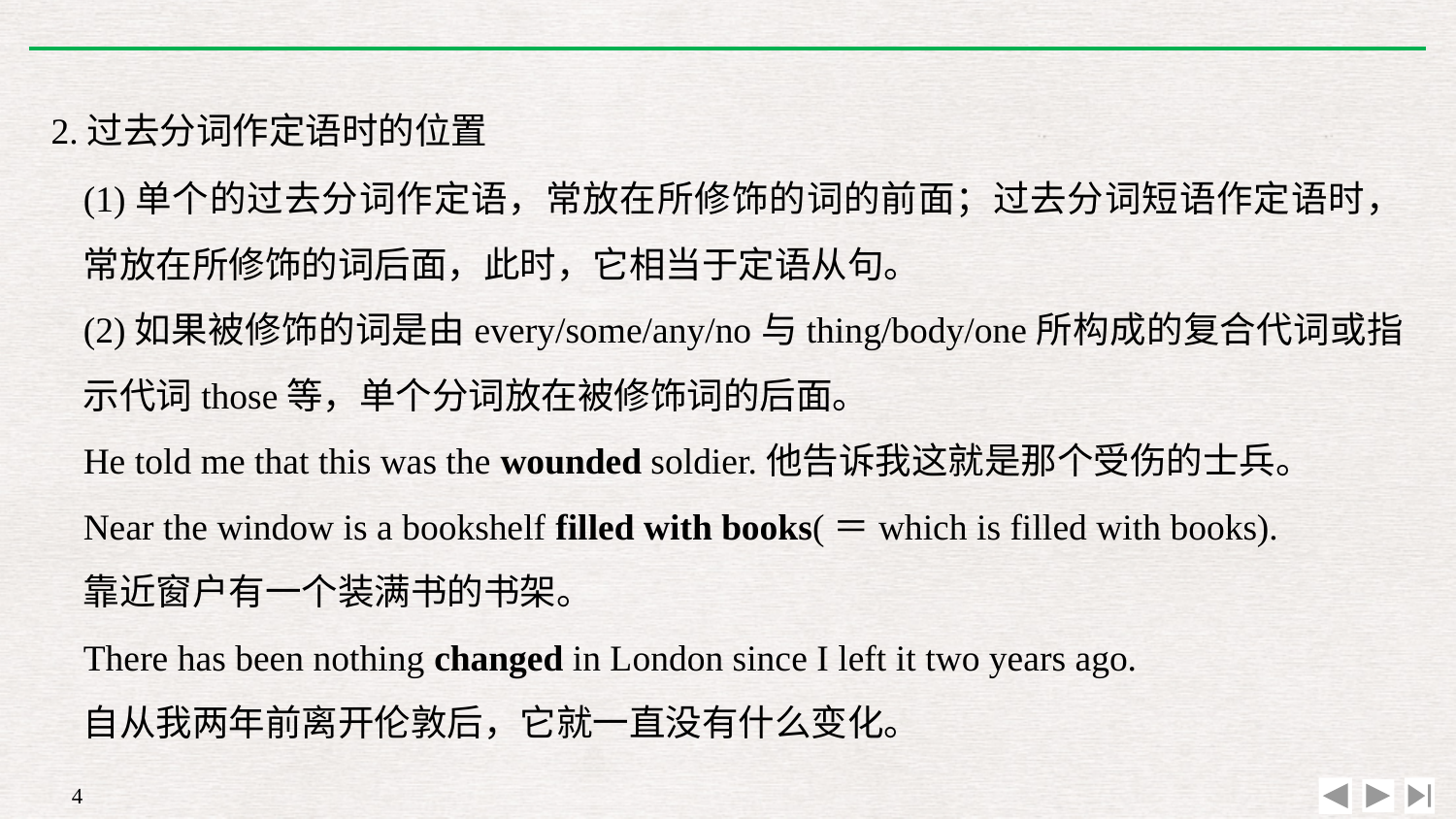

2.过去分词作定语时的位置
(1)单个的过去分词作定语，常放在所修饰的词的前面；过去分词短语作定语时，常放在所修饰的词后面，此时，它相当于定语从句。
(2)如果被修饰的词是由every/some/any/no与thing/body/one所构成的复合代词或指示代词those等，单个分词放在被修饰词的后面。
He told me that this was the wounded soldier.他告诉我这就是那个受伤的士兵。
Near the window is a bookshelf filled with books(＝which is filled with books).
靠近窗户有一个装满书的书架。
There has been nothing changed in London since I left it two years ago.
自从我两年前离开伦敦后，它就一直没有什么变化。